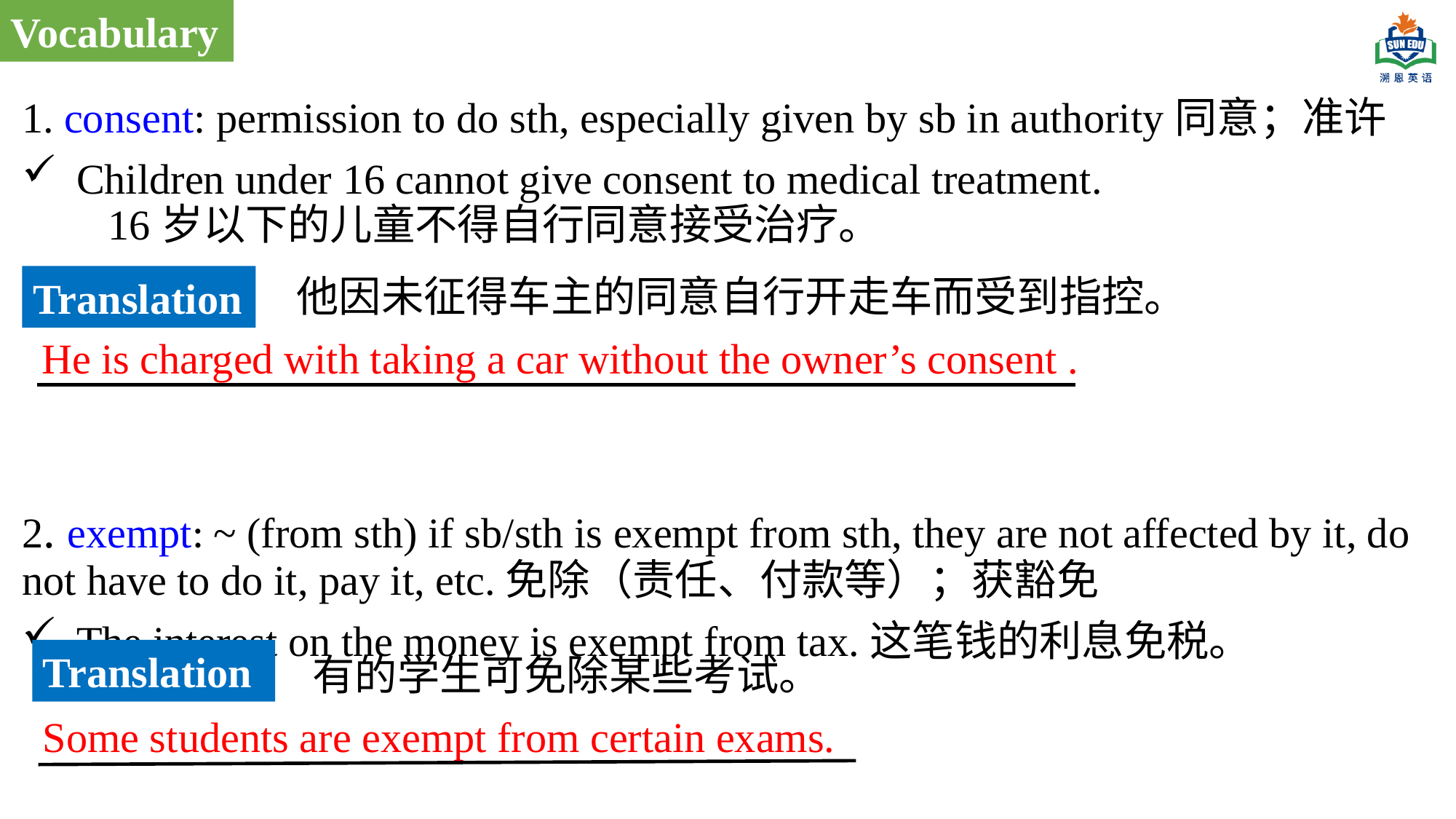

Vocabulary
1. consent: permission to do sth, especially given by sb in authority同意；准许
Children under 16 cannot give consent to medical treatment.                                  16岁以下的儿童不得自行同意接受治疗。

2. exempt: ~ (from sth) if sb/sth is exempt from sth, they are not affected by it, do not have to do it, pay it, etc.免除（责任、付款等）；获豁免
The interest on the money is exempt from tax.这笔钱的利息免税。
他因未征得车主的同意自行开走车而受到指控。
Translation
He is charged with taking a car without the owner’s consent .
Translation
有的学生可免除某些考试。
Some students are exempt from certain exams.